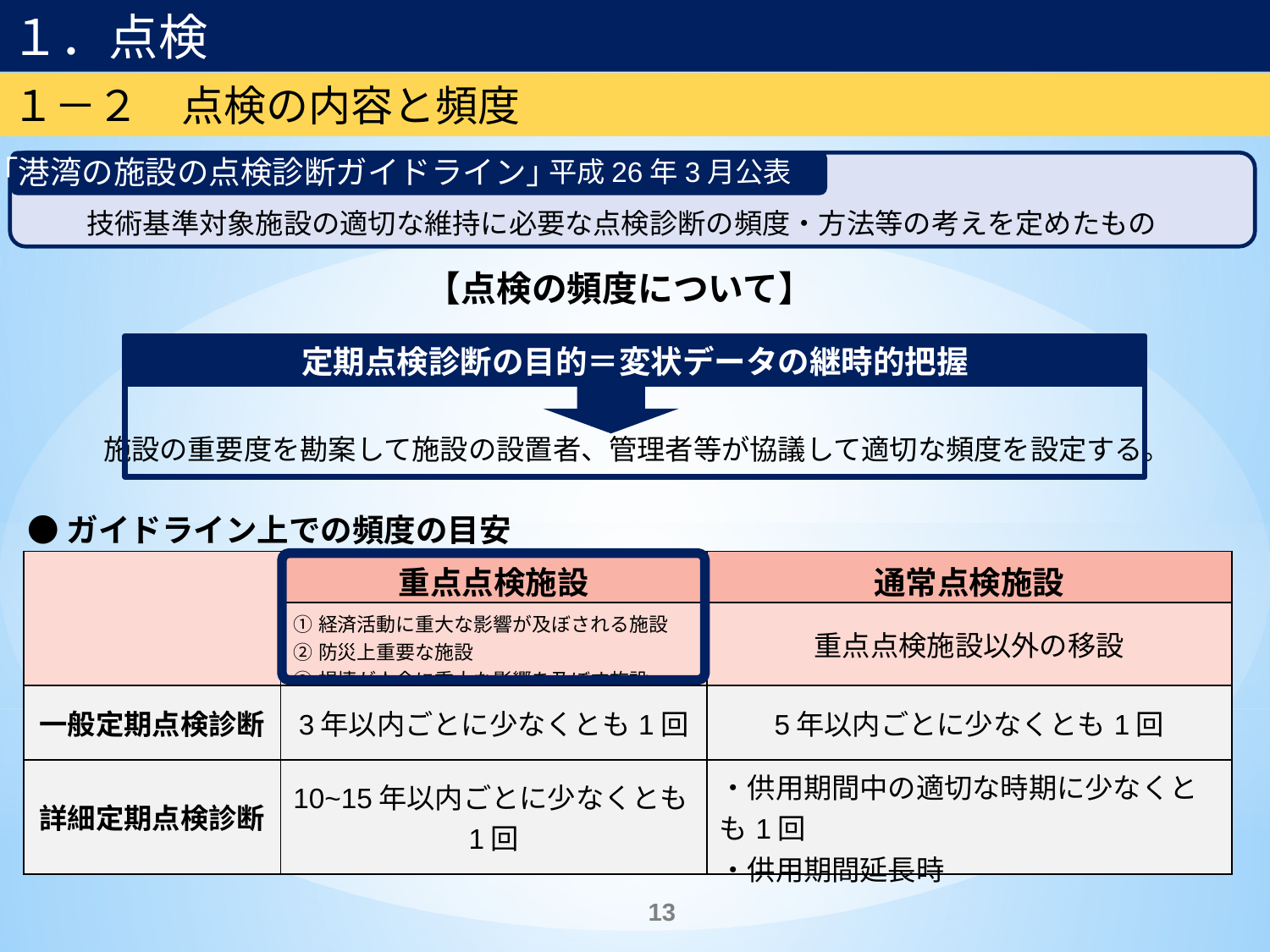

１．点検
１－２　点検の内容と頻度
「港湾の施設の点検診断ガイドライン」
　　平成26年3月公表

技術基準対象施設の適切な維持に必要な点検診断の頻度・方法等の考えを定めたもの
【点検の頻度について】
定期点検診断の目的＝変状データの継時的把握

施設の重要度を勘案して施設の設置者、管理者等が協議して適切な頻度を設定する。
●ガイドライン上での頻度の目安
|  | 重点点検施設 | 通常点検施設 |
| --- | --- | --- |
|  | ①経済活動に重大な影響が及ぼされる施設 ②防災上重要な施設 ③損壊が人命に重大な影響を及ぼす施設 | 重点点検施設以外の移設 |
| 一般定期点検診断 | 3年以内ごとに少なくとも1回 | 5年以内ごとに少なくとも1回 |
| 詳細定期点検診断 | 10~15年以内ごとに少なくとも1回 | ・供用期間中の適切な時期に少なくとも1回 ・供用期間延長時 |

13